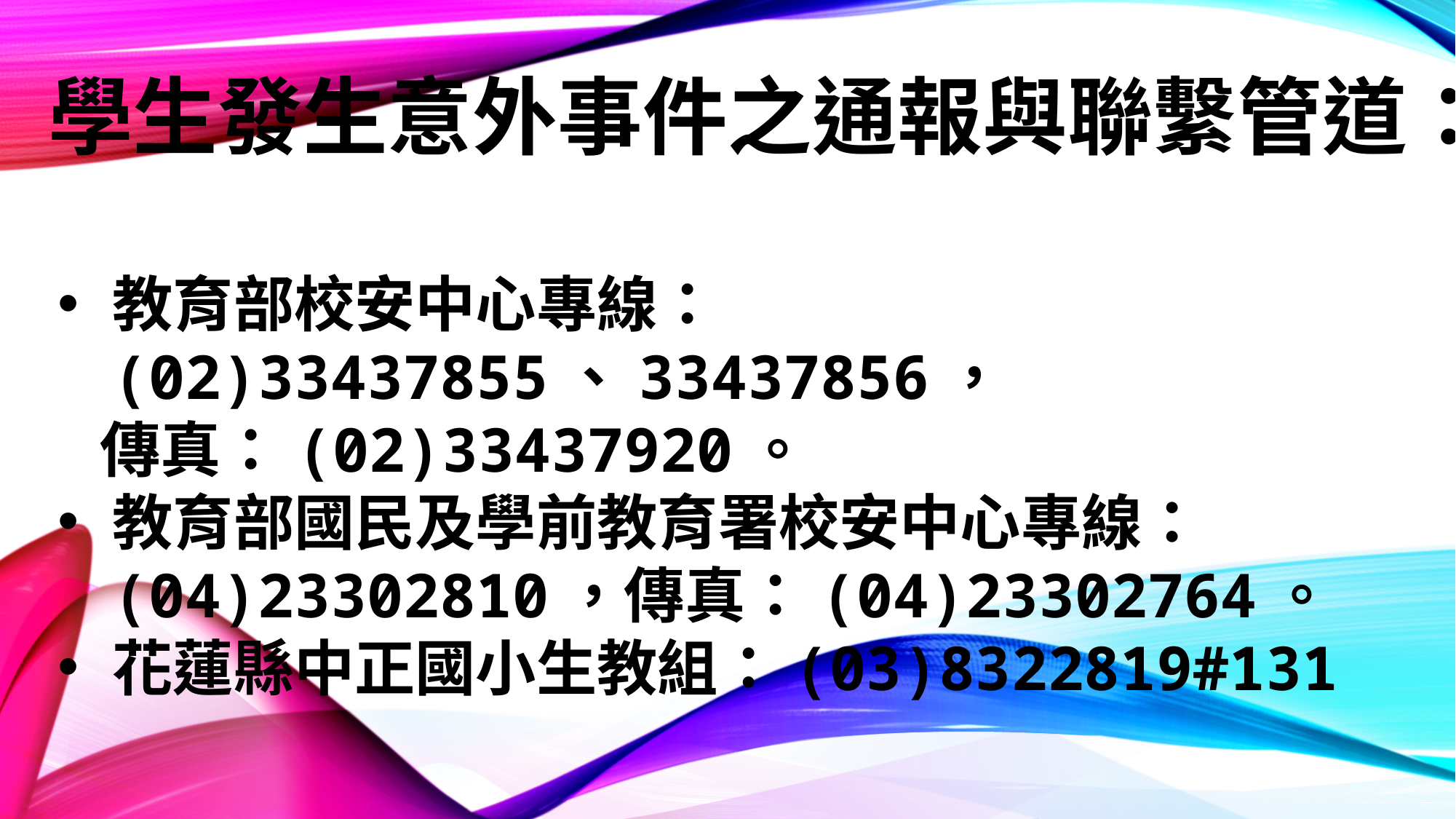

# 學生發生意外事件之通報與聯繫管道：
教育部校安中心專線：(02)33437855、33437856，
  傳真：(02)33437920。
教育部國民及學前教育署校安中心專線：     (04)23302810，傳真：(04)23302764。
花蓮縣中正國小生教組：(03)8322819#131